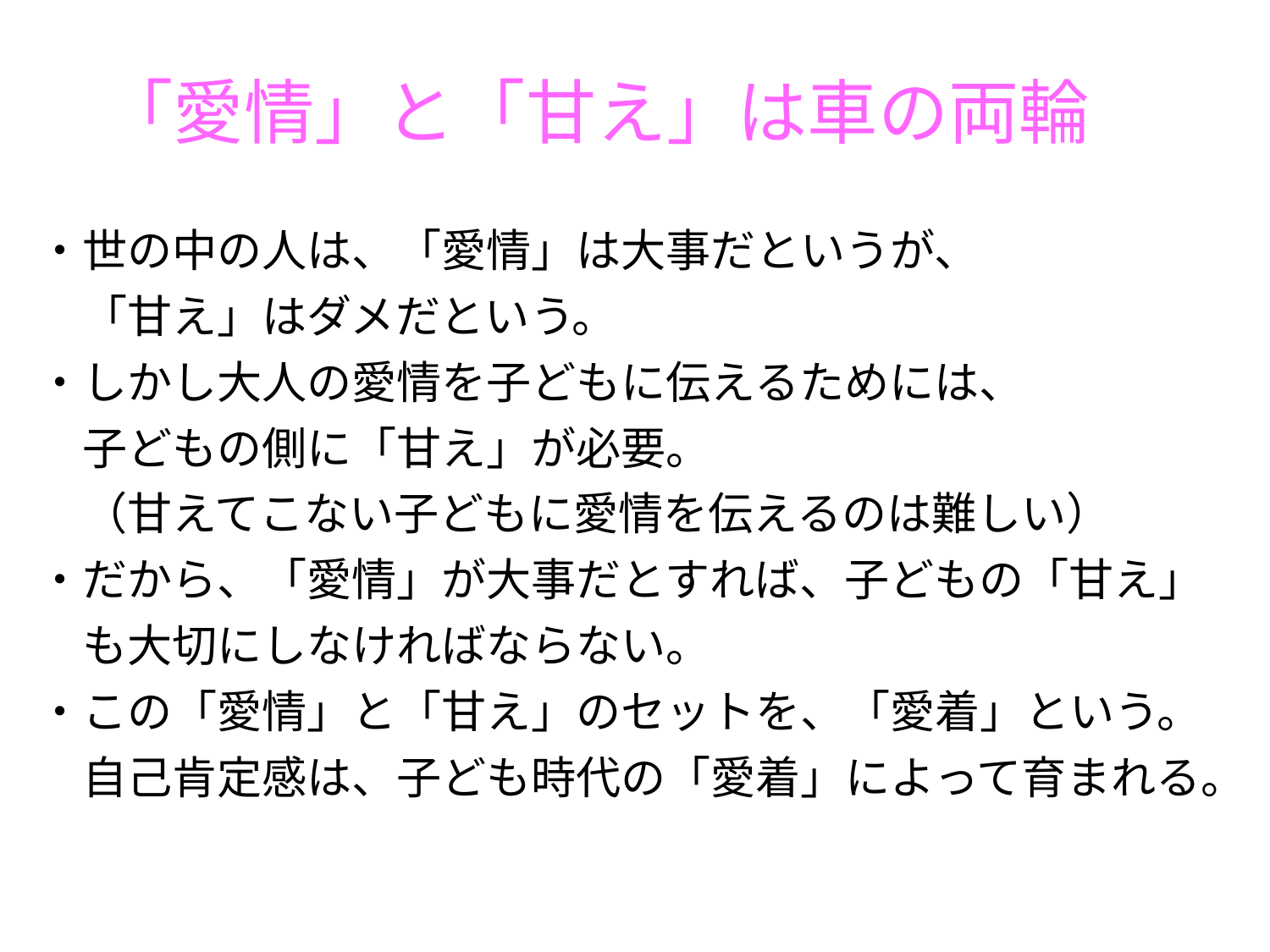

# 「愛情」と「甘え」は車の両輪
・世の中の人は、「愛情」は大事だというが、
　「甘え」はダメだという。
・しかし大人の愛情を子どもに伝えるためには、
　子どもの側に「甘え」が必要。
　（甘えてこない子どもに愛情を伝えるのは難しい）
・だから、「愛情」が大事だとすれば、子どもの「甘え」
　も大切にしなければならない。
・この「愛情」と「甘え」のセットを、「愛着」という。
　自己肯定感は、子ども時代の「愛着」によって育まれる。